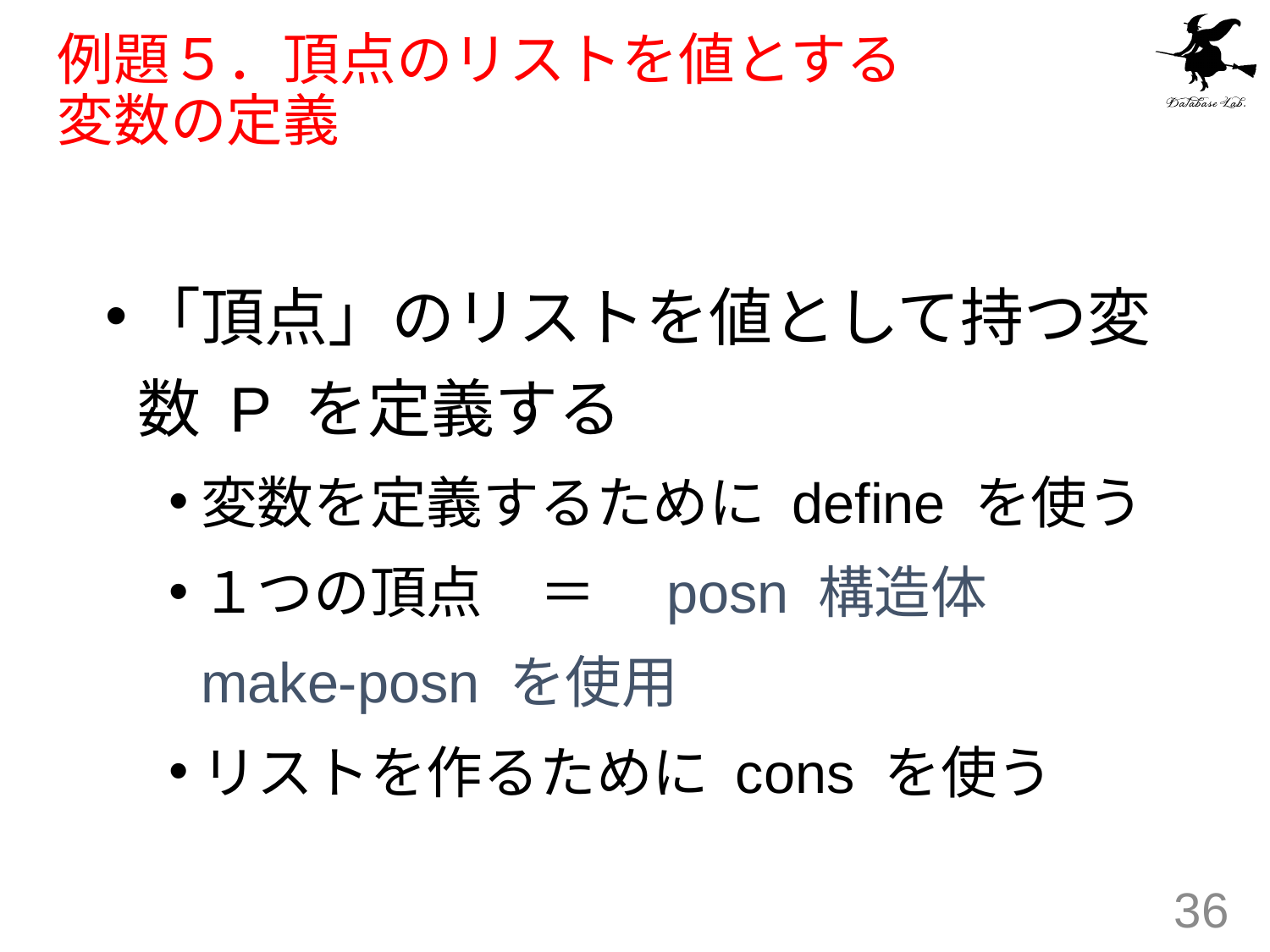

# 例題５．頂点のリストを値とする 変数の定義
「頂点」のリストを値として持つ変数 P を定義する
変数を定義するために define を使う
１つの頂点　＝　posn 構造体
	make-posn を使用
リストを作るために cons を使う

36